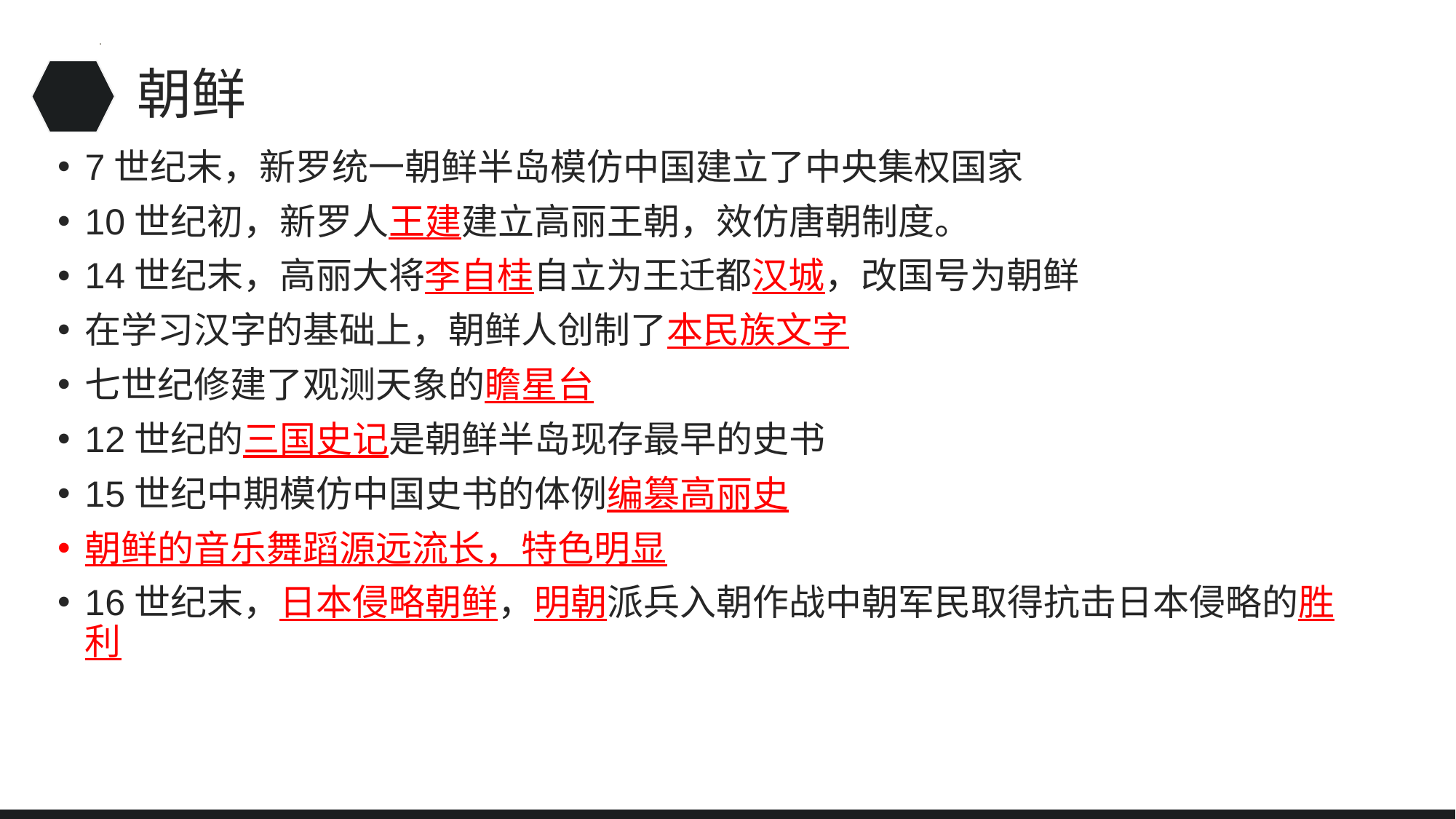

# 朝鲜
7世纪末，新罗统一朝鲜半岛模仿中国建立了中央集权国家
10世纪初，新罗人王建建立高丽王朝，效仿唐朝制度。
14世纪末，高丽大将李自桂自立为王迁都汉城，改国号为朝鲜
在学习汉字的基础上，朝鲜人创制了本民族文字
七世纪修建了观测天象的瞻星台
12世纪的三国史记是朝鲜半岛现存最早的史书
15世纪中期模仿中国史书的体例编篡高丽史
朝鲜的音乐舞蹈源远流长，特色明显
16世纪末，日本侵略朝鲜，明朝派兵入朝作战中朝军民取得抗击日本侵略的胜利